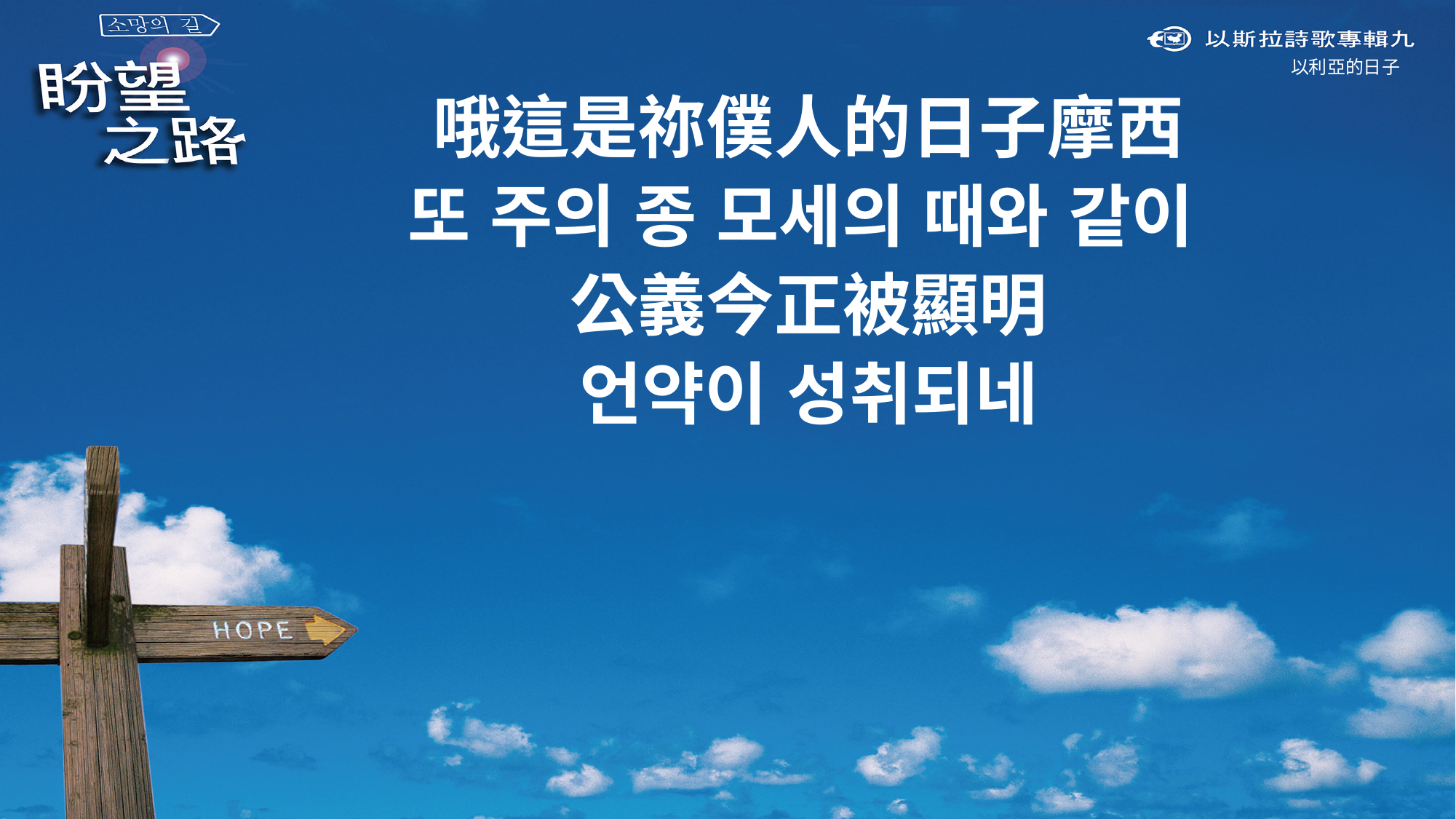

以利亞的日子
哦這是祢僕人的日子摩西
또 주의 종 모세의 때와 같이
公義今正被顯明
언약이 성취되네